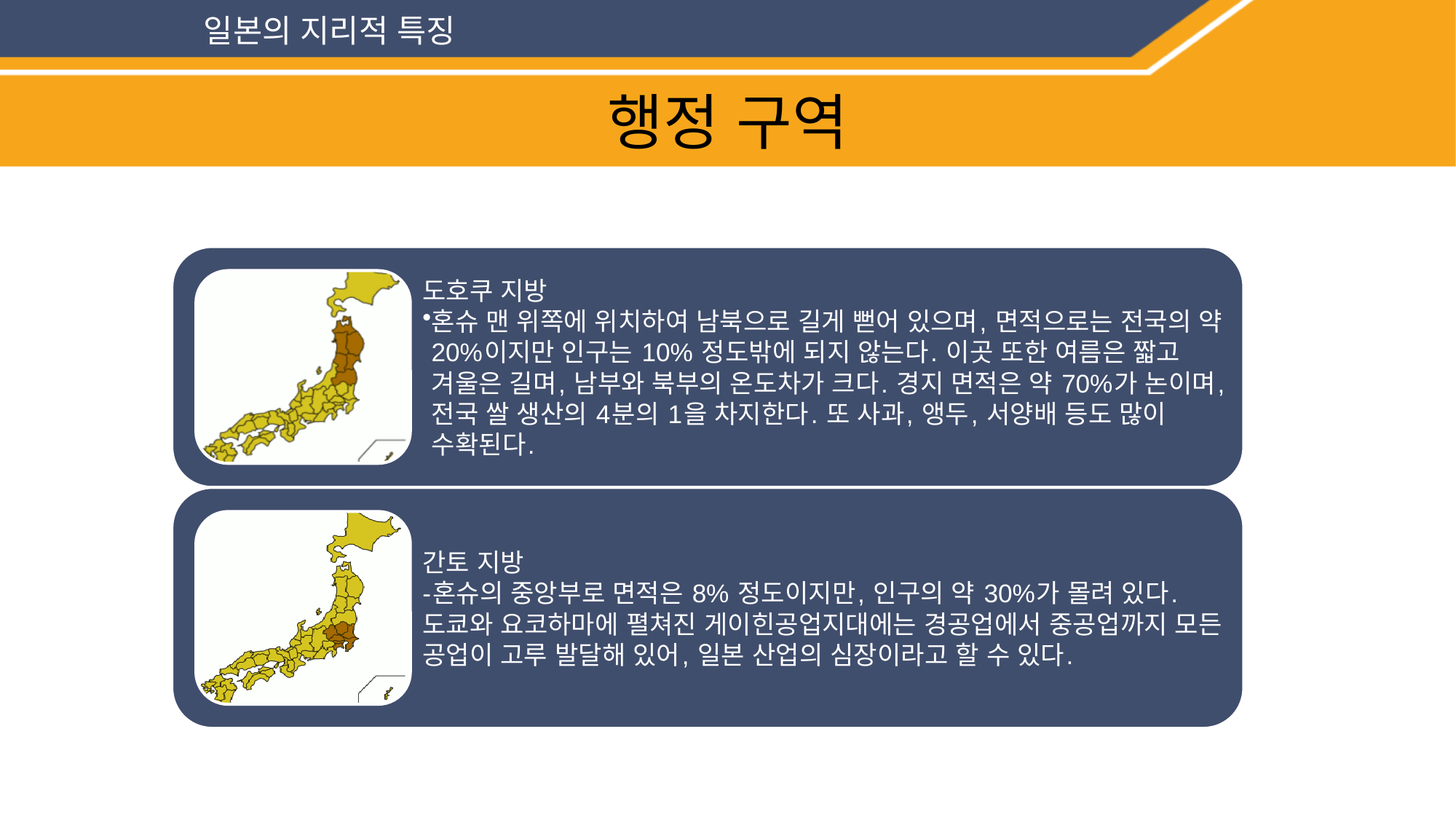

일본의 지리적 특징
행정 구역

도호쿠 지방
혼슈 맨 위쪽에 위치하여 남북으로 길게 뻗어 있으며, 면적으로는 전국의 약 20%이지만 인구는 10% 정도밖에 되지 않는다. 이곳 또한 여름은 짧고 겨울은 길며, 남부와 북부의 온도차가 크다. 경지 면적은 약 70%가 논이며, 전국 쌀 생산의 4분의 1을 차지한다. 또 사과, 앵두, 서양배 등도 많이 수확된다.
간토 지방
-혼슈의 중앙부로 면적은 8% 정도이지만, 인구의 약 30%가 몰려 있다. 도쿄와 요코하마에 펼쳐진 게이힌공업지대에는 경공업에서 중공업까지 모든 공업이 고루 발달해 있어, 일본 산업의 심장이라고 할 수 있다.